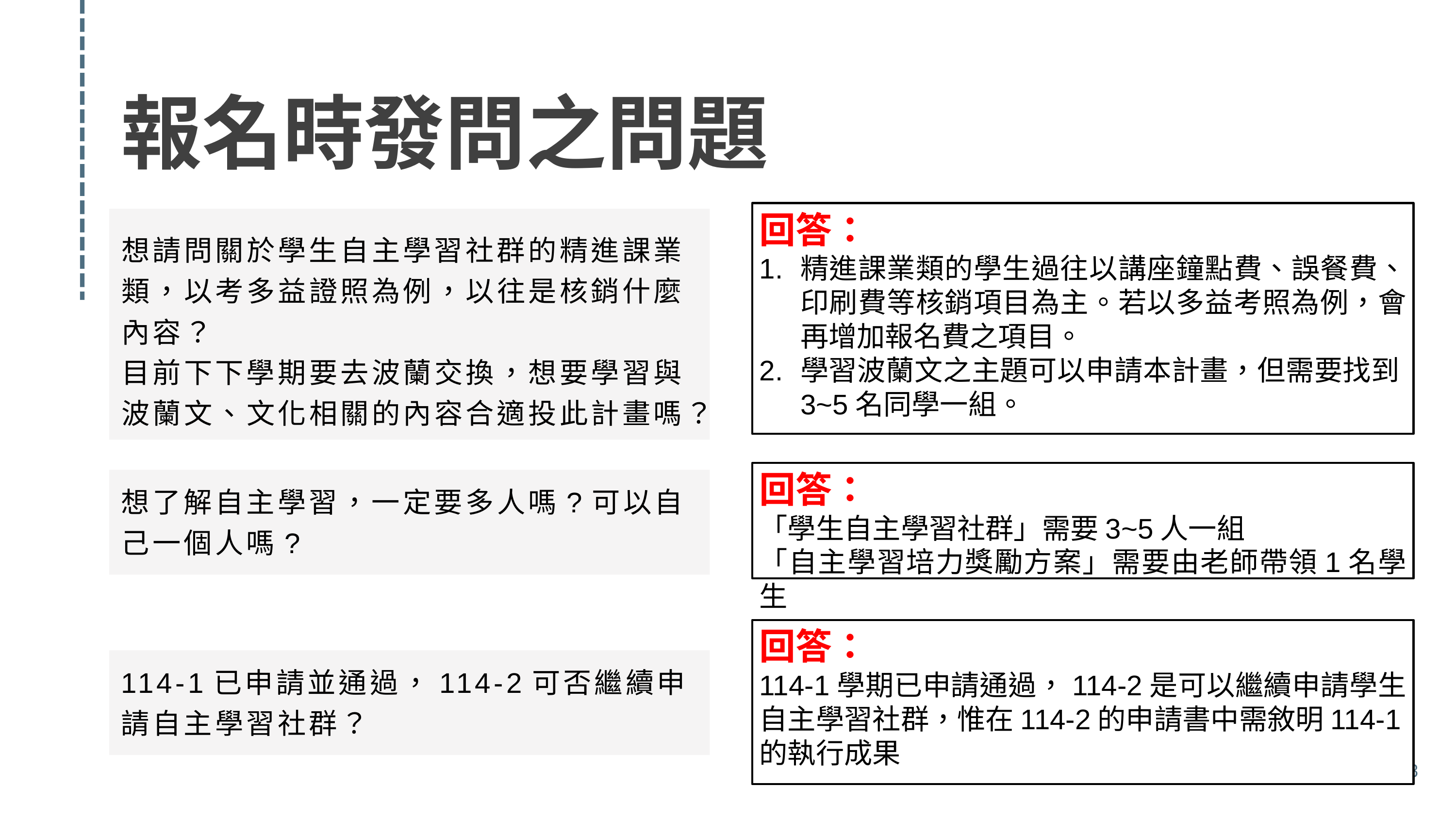

報名時發問之問題
回答：
精進課業類的學生過往以講座鐘點費、誤餐費、印刷費等核銷項目為主。若以多益考照為例，會再增加報名費之項目。
學習波蘭文之主題可以申請本計畫，但需要找到3~5名同學一組。

想請問關於學生自主學習社群的精進課業類，以考多益證照為例，以往是核銷什麼內容？
目前下下學期要去波蘭交換，想要學習與波蘭文、文化相關的內容合適投此計畫嗎？
回答：
「學生自主學習社群」需要3~5人一組
「自主學習培力獎勵方案」需要由老師帶領1名學生

想了解自主學習，一定要多人嗎?可以自己一個人嗎?
回答：
114-1學期已申請通過，114-2是可以繼續申請學生自主學習社群，惟在114-2的申請書中需敘明114-1的執行成果

114-1已申請並通過，114-2可否繼續申請自主學習社群？
13